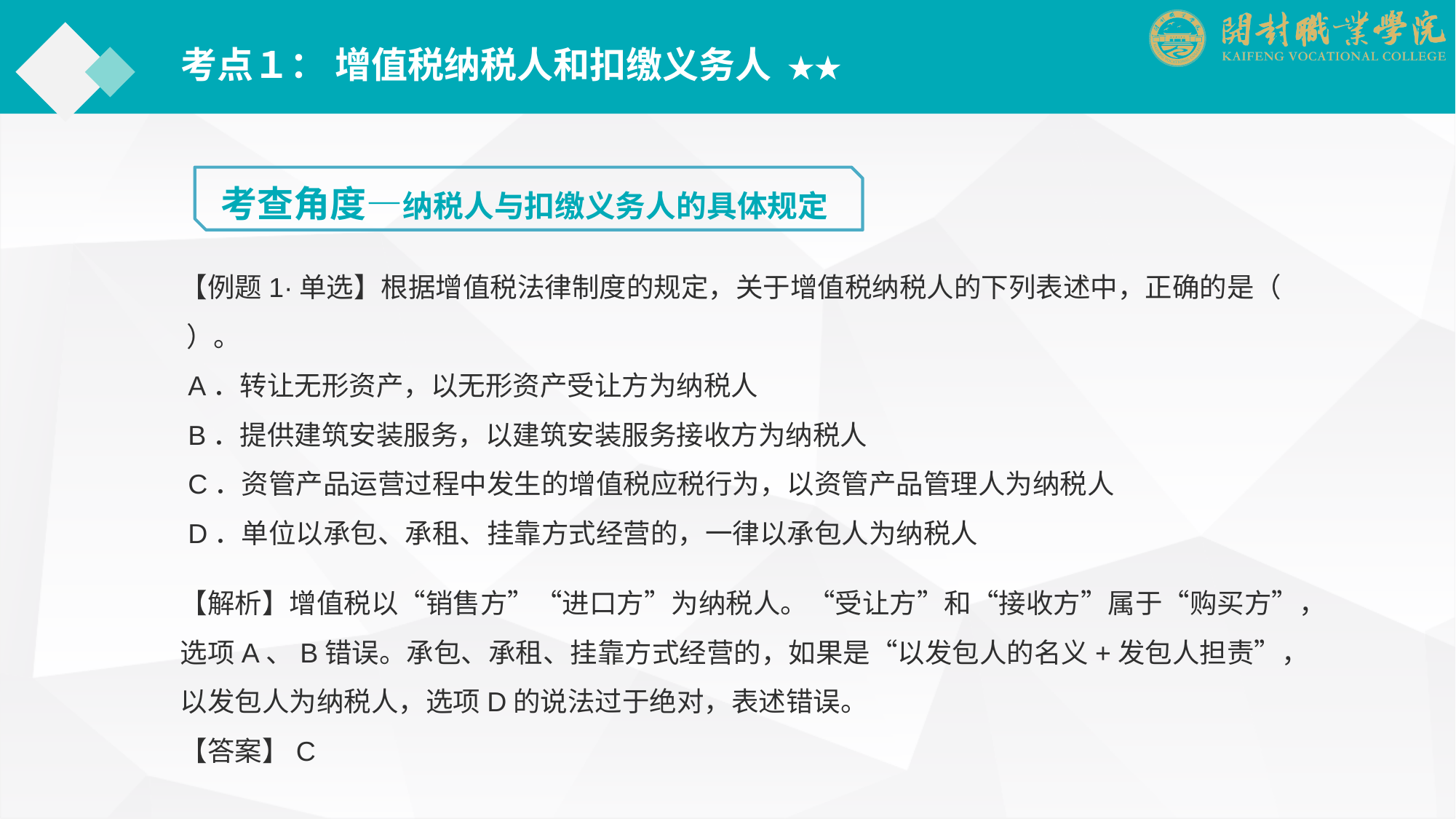

考点１： 增值税纳税人和扣缴义务人  ★★
考查角度—纳税人与扣缴义务人的具体规定

【例题1·单选】根据增值税法律制度的规定，关于增值税纳税人的下列表述中，正确的是（   ）。
 A．转让无形资产，以无形资产受让方为纳税人
 B．提供建筑安装服务，以建筑安装服务接收方为纳税人
 C．资管产品运营过程中发生的增值税应税行为，以资管产品管理人为纳税人
 D．单位以承包、承租、挂靠方式经营的，一律以承包人为纳税人
【解析】增值税以“销售方”“进口方”为纳税人。“受让方”和“接收方”属于“购买方”，选项A、B错误。承包、承租、挂靠方式经营的，如果是“以发包人的名义+发包人担责”，以发包人为纳税人，选项D的说法过于绝对，表述错误。
【答案】C